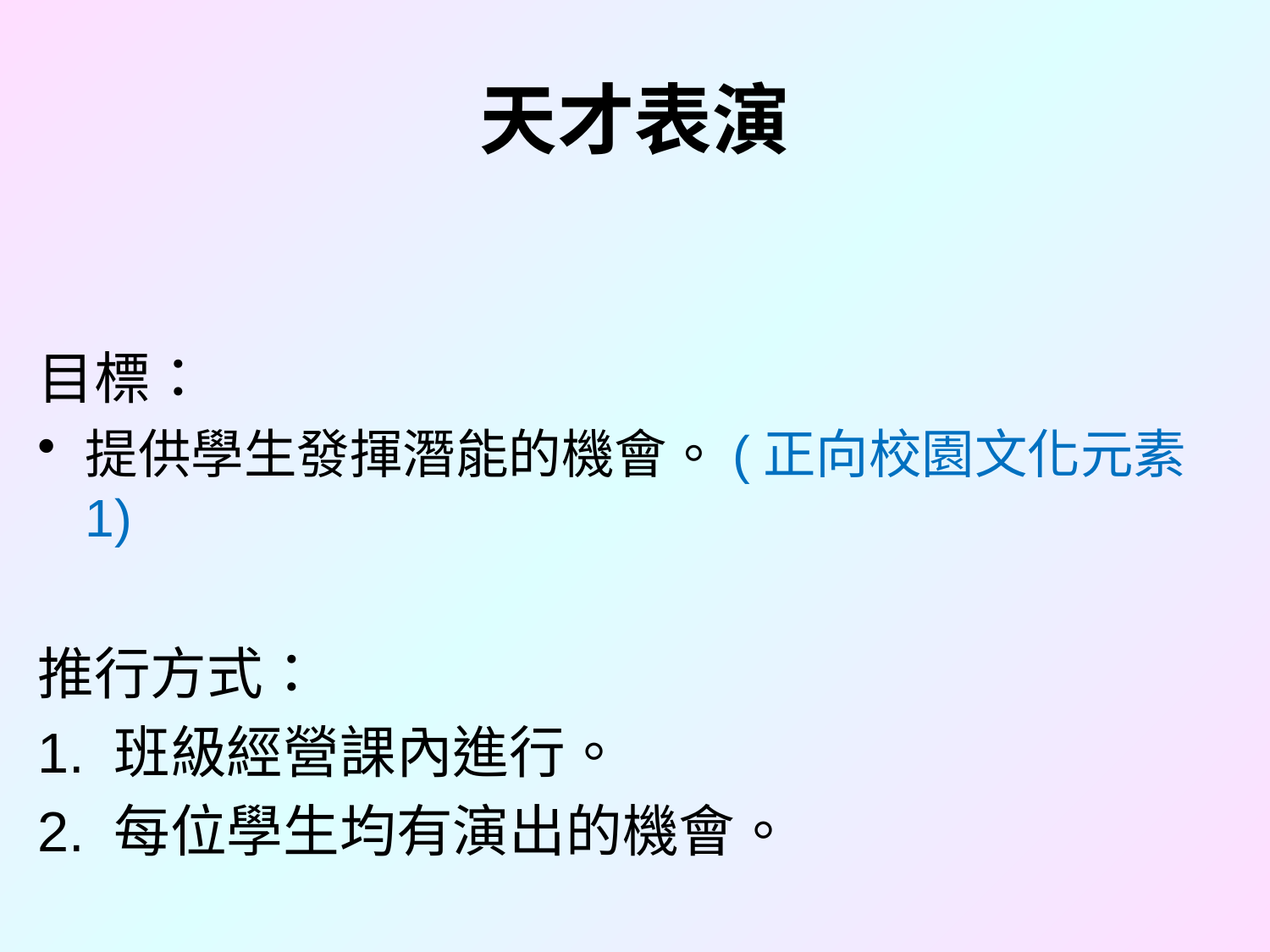

# 天才表演
目標：
提供學生發揮潛能的機會。(正向校園文化元素 1)

推行方式：
1. 班級經營課內進行。
2. 每位學生均有演出的機會。